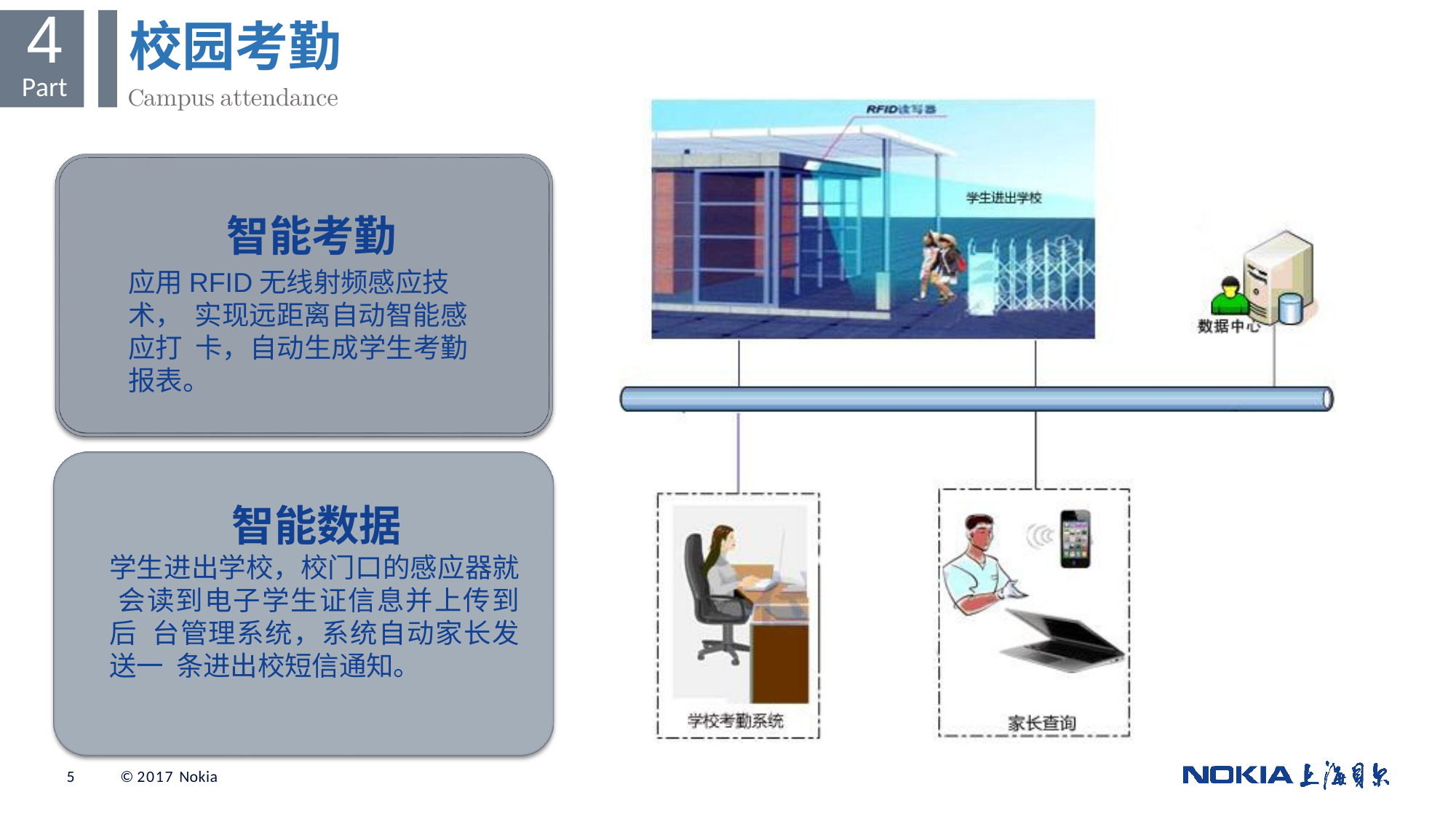

4
Part
# 校园考勤
Campus attendance

智能考勤
应用RFID无线射频感应技术，  实现远距离自动智能感应打  卡，自动生成学生考勤报表。

智能数据
学生进出学校，校门口的感应器就  会读到电子学生证信息并上传到后  台管理系统，系统自动家长发送一  条进出校短信通知。
© 2017 Nokia
5